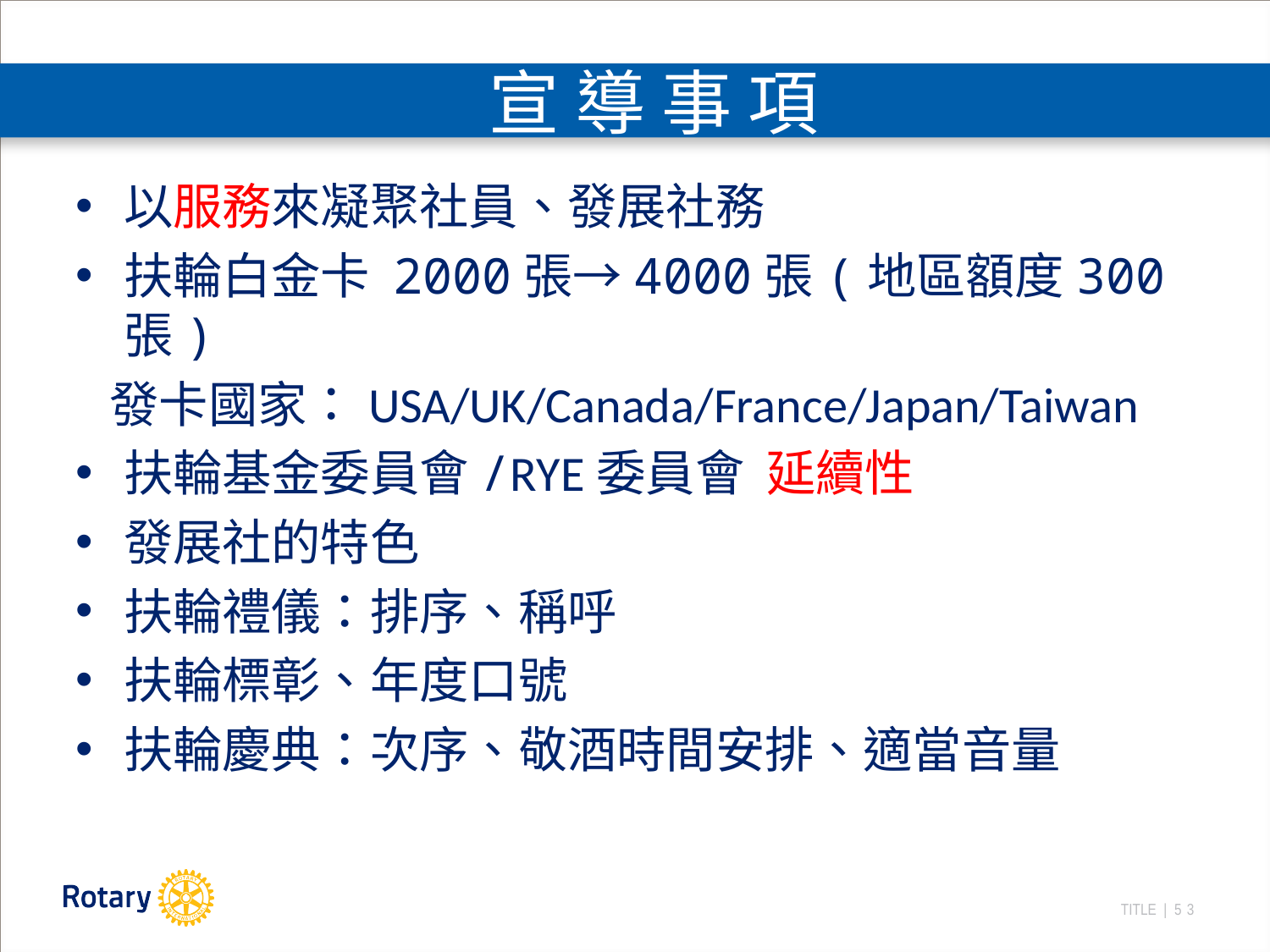

# 宣 導 事 項
以服務來凝聚社員、發展社務
扶輪白金卡 2000張→4000張(地區額度300張)
  發卡國家：USA/UK/Canada/France/Japan/Taiwan
扶輪基金委員會/RYE委員會  延續性
發展社的特色
扶輪禮儀：排序、稱呼
扶輪標彰、年度口號
扶輪慶典：次序、敬酒時間安排、適當音量